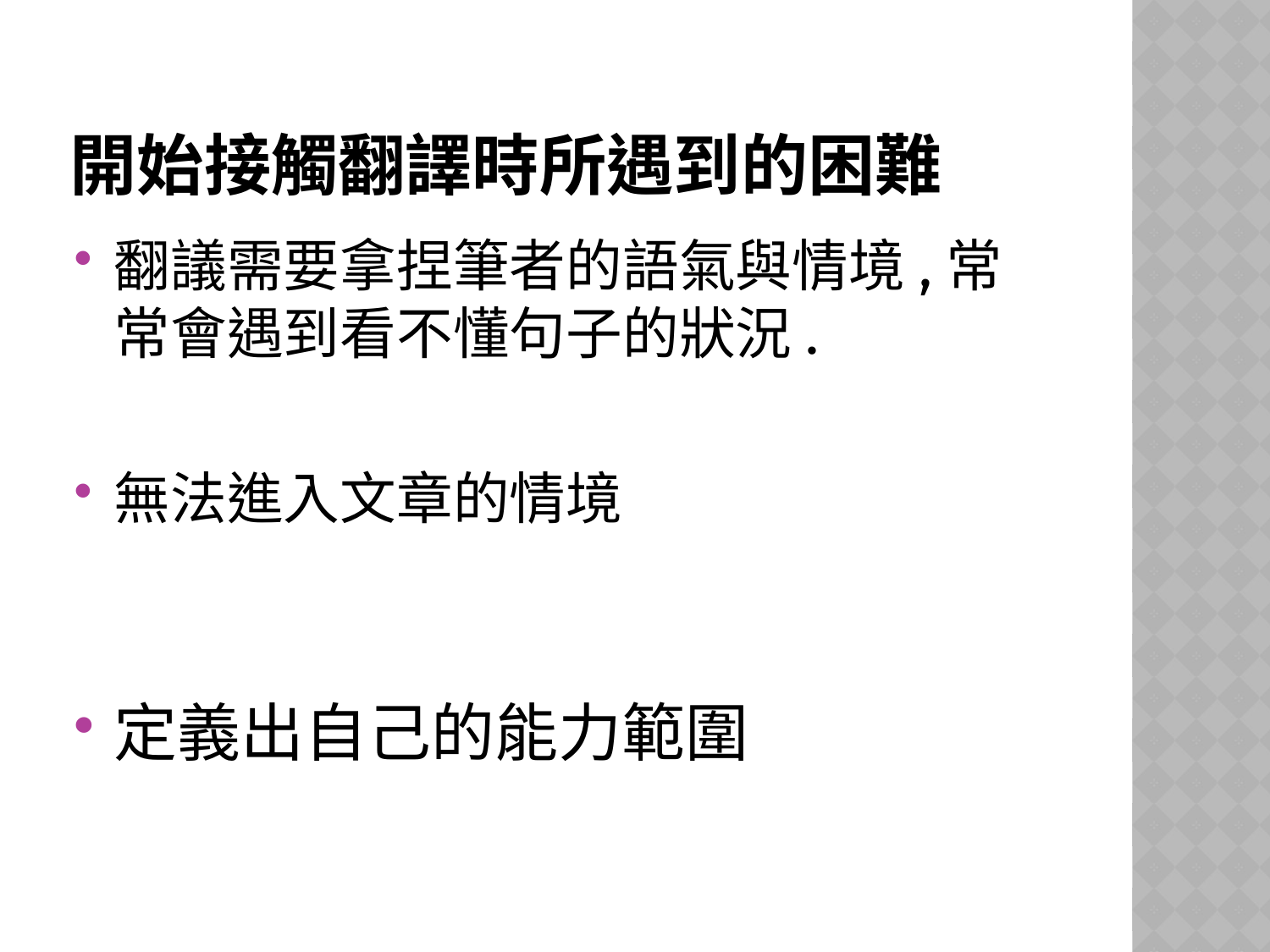

# 開始接觸翻譯時所遇到的困難
翻議需要拿捏筆者的語氣與情境,常常會遇到看不懂句子的狀況.

無法進入文章的情境

定義出自己的能力範圍